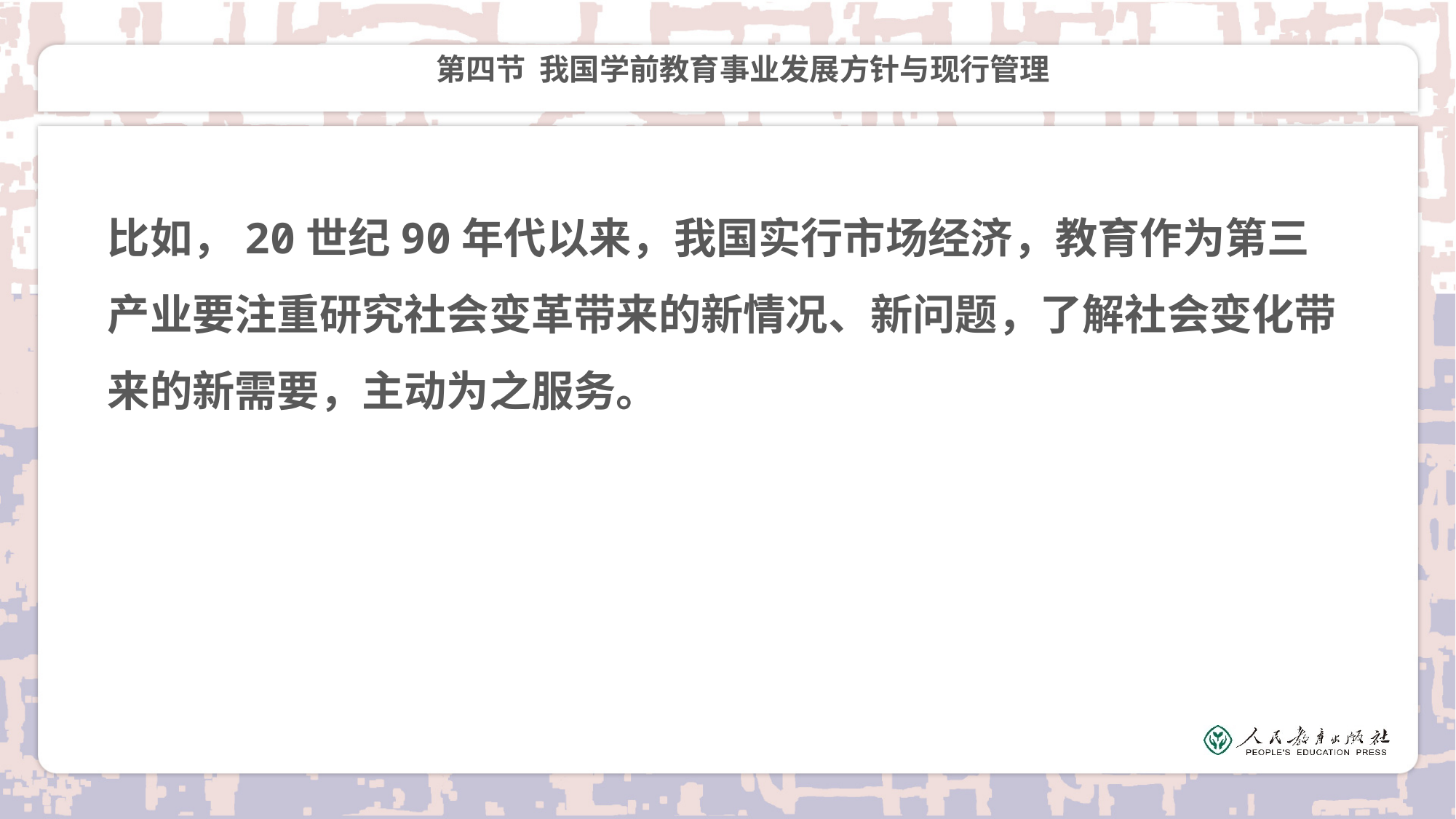

# 第四节  我国学前教育事业发展方针与现行管理
比如，20世纪90年代以来，我国实行市场经济，教育作为第三产业要注重研究社会变革带来的新情况、新问题，了解社会变化带来的新需要，主动为之服务。